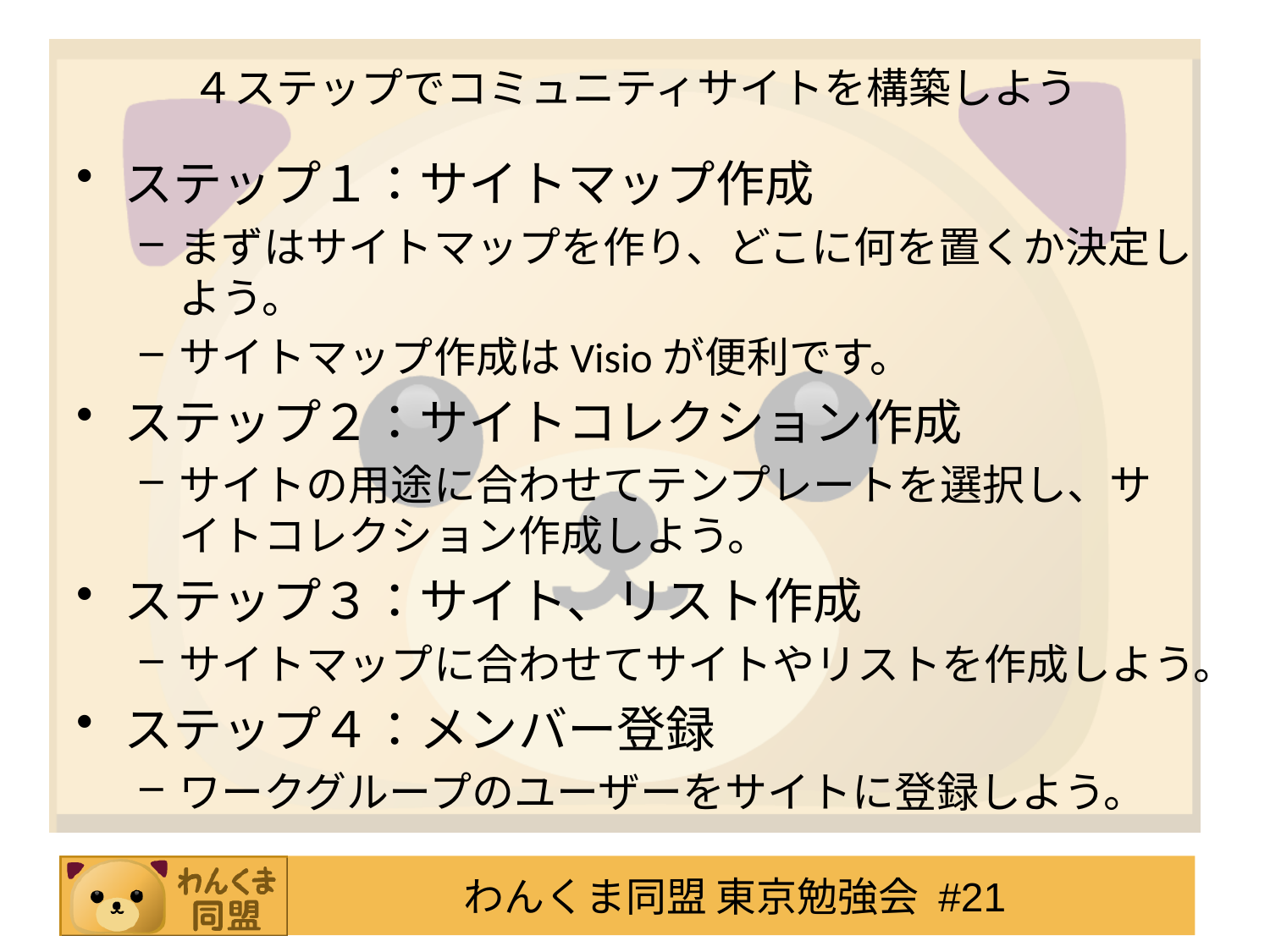

# ４ステップでコミュニティサイトを構築しよう
ステップ１：サイトマップ作成
まずはサイトマップを作り、どこに何を置くか決定しよう。
サイトマップ作成はVisioが便利です。
ステップ２：サイトコレクション作成
サイトの用途に合わせてテンプレートを選択し、サイトコレクション作成しよう。
ステップ３：サイト、リスト作成
サイトマップに合わせてサイトやリストを作成しよう。
ステップ４：メンバー登録
ワークグループのユーザーをサイトに登録しよう。